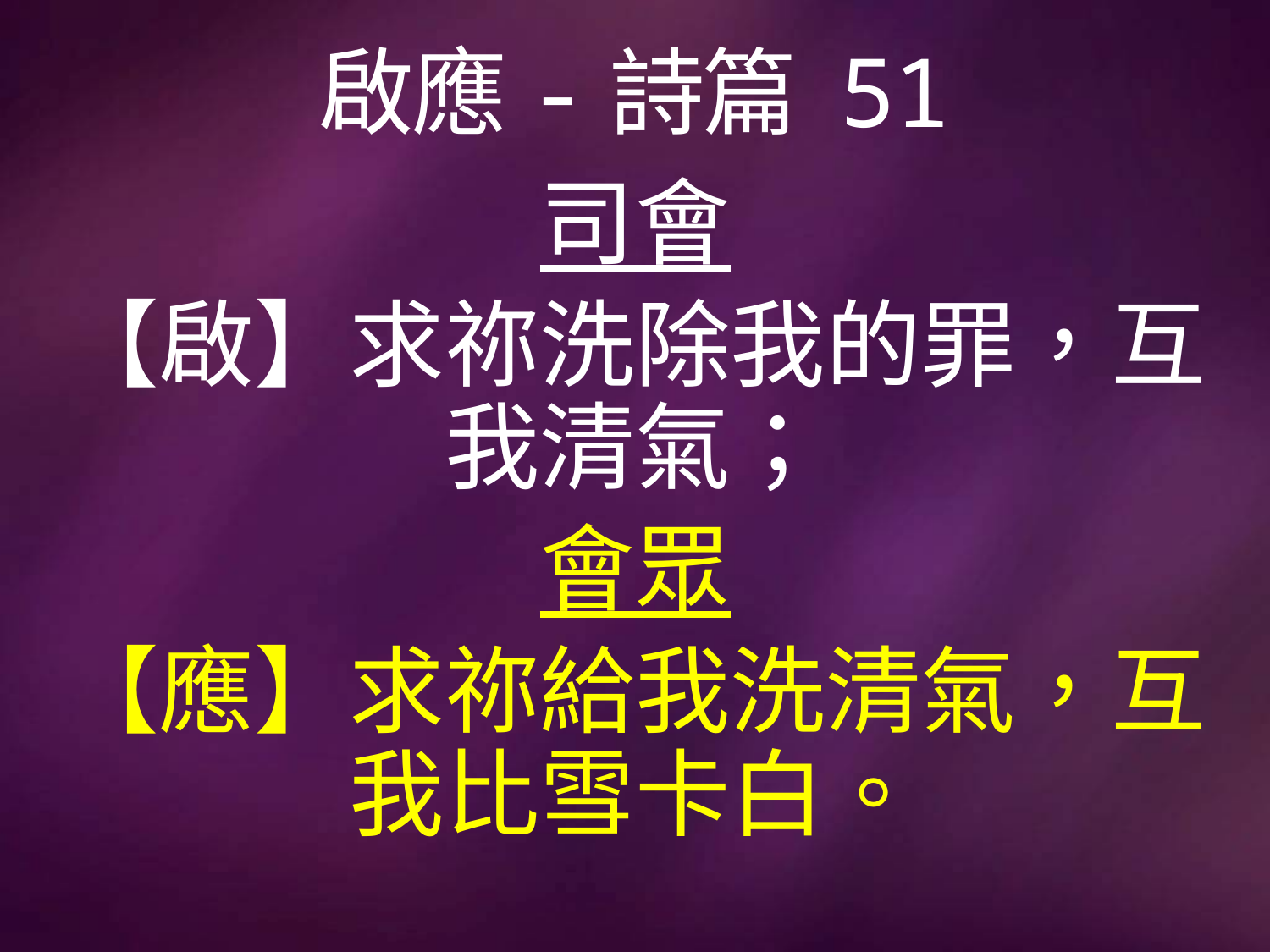

# 啟應-詩篇 51
司會
【啟】求祢洗除我的罪，互我清氣；
會眾
【應】求祢給我洗清氣，互我比雪卡白。